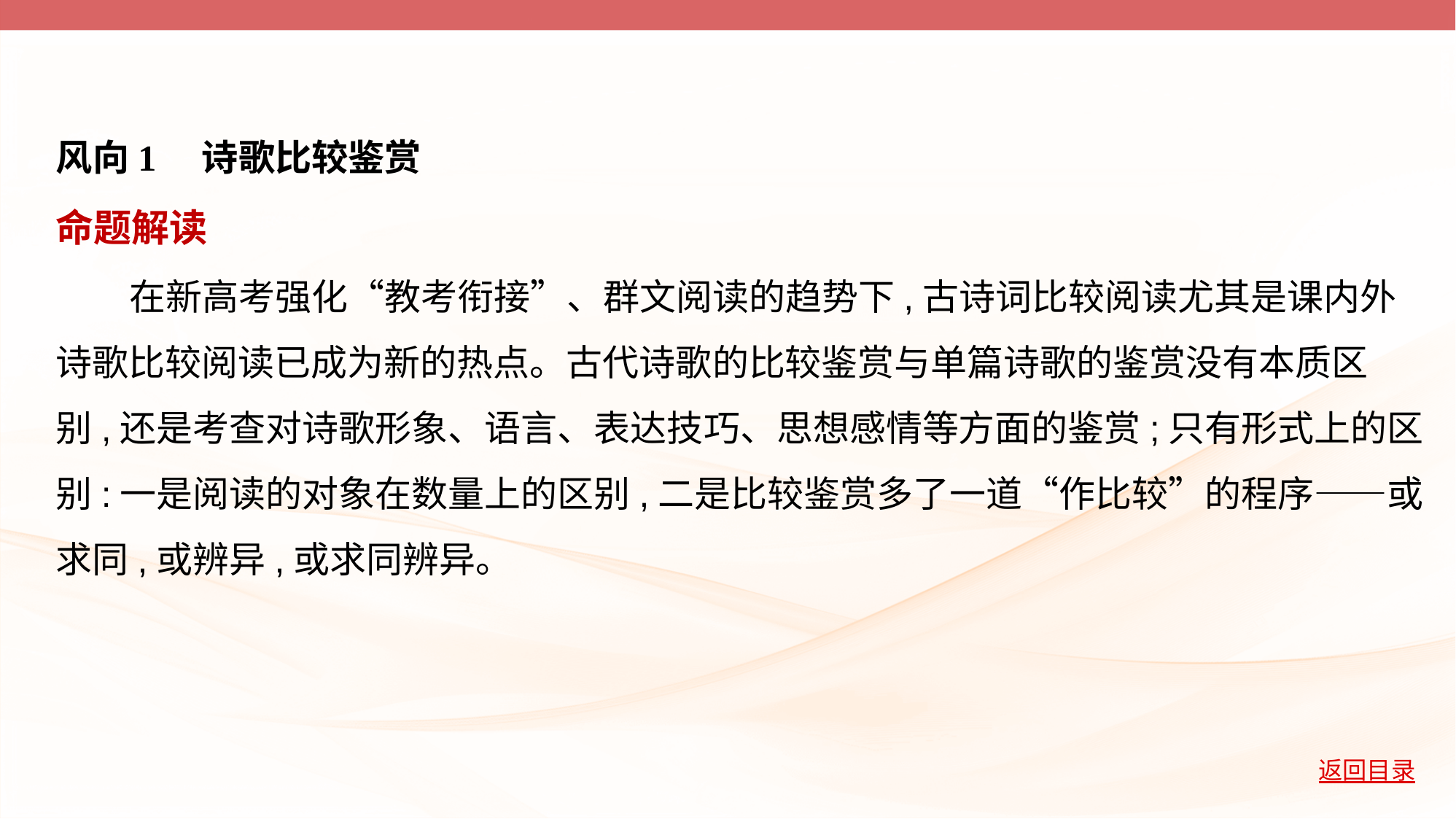

风向1　诗歌比较鉴赏
命题解读
　　在新高考强化“教考衔接”、群文阅读的趋势下,古诗词比较阅读尤其是课内外
诗歌比较阅读已成为新的热点。古代诗歌的比较鉴赏与单篇诗歌的鉴赏没有本质区
别,还是考查对诗歌形象、语言、表达技巧、思想感情等方面的鉴赏;只有形式上的区
别:一是阅读的对象在数量上的区别,二是比较鉴赏多了一道“作比较”的程序——或
求同,或辨异,或求同辨异。